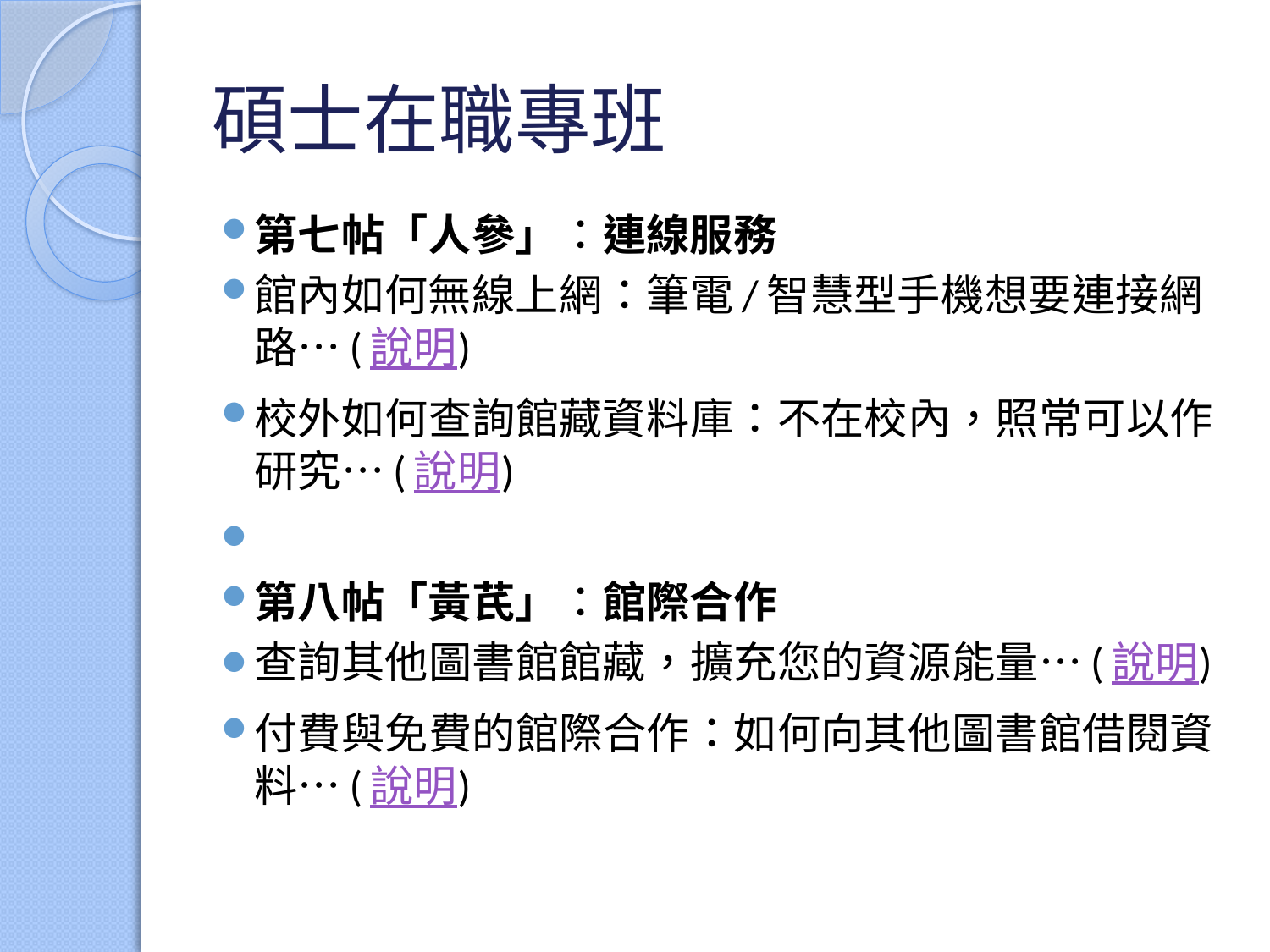

# 碩士在職專班
第七帖「人參」：連線服務
館內如何無線上網：筆電/智慧型手機想要連接網路…(說明)
校外如何查詢館藏資料庫：不在校內，照常可以作研究…(說明)

第八帖「黃芪」：館際合作
查詢其他圖書館館藏，擴充您的資源能量…(說明)
付費與免費的館際合作：如何向其他圖書館借閱資料…(說明)